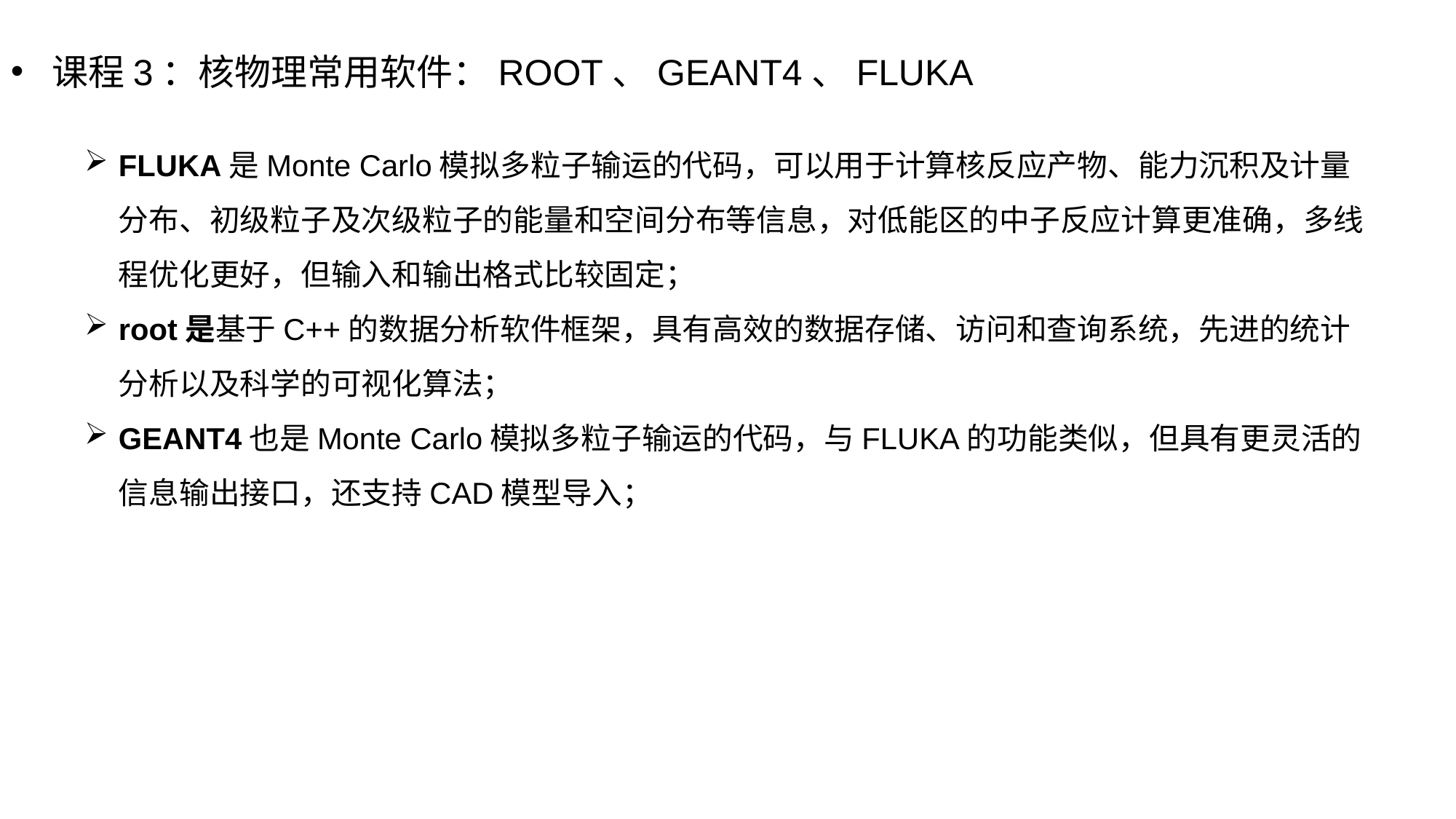

课程3：核物理常用软件：ROOT、GEANT4、FLUKA
FLUKA是Monte Carlo模拟多粒子输运的代码，可以用于计算核反应产物、能力沉积及计量分布、初级粒子及次级粒子的能量和空间分布等信息，对低能区的中子反应计算更准确，多线程优化更好，但输入和输出格式比较固定；
root是基于C++的数据分析软件框架，具有高效的数据存储、访问和查询系统，先进的统计分析以及科学的可视化算法；
GEANT4也是Monte Carlo模拟多粒子输运的代码，与FLUKA的功能类似，但具有更灵活的信息输出接口，还支持CAD模型导入；